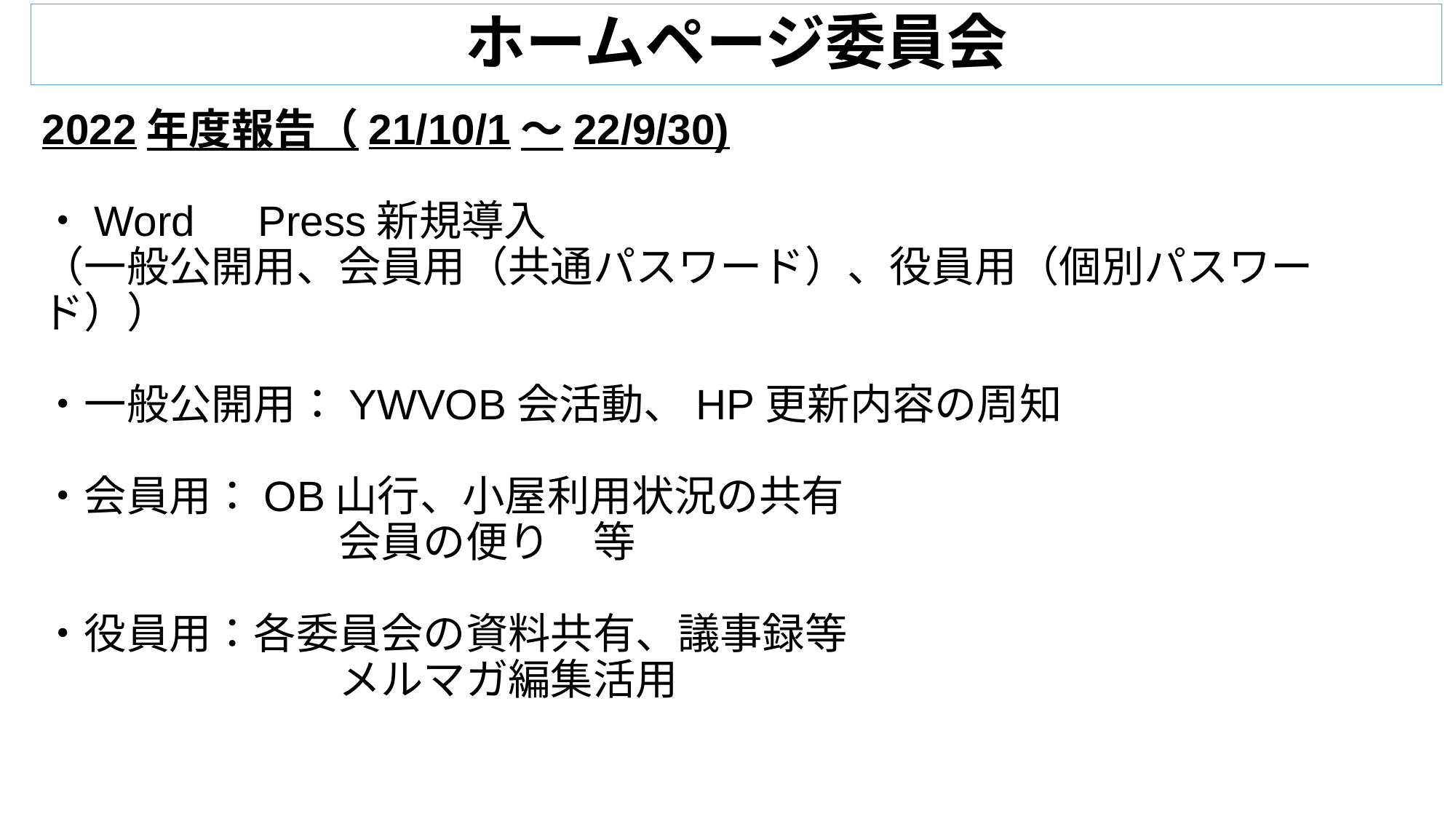

# ホームページ委員会
2022年度報告（21/10/1～22/9/30)

・Word　Press新規導入
（一般公開用、会員用（共通パスワード）、役員用（個別パスワード））

・一般公開用：YWVOB会活動、HP更新内容の周知

・会員用：OB山行、小屋利用状況の共有
　　　　　　　会員の便り　等

・役員用：各委員会の資料共有、議事録等
　　　　　　　メルマガ編集活用